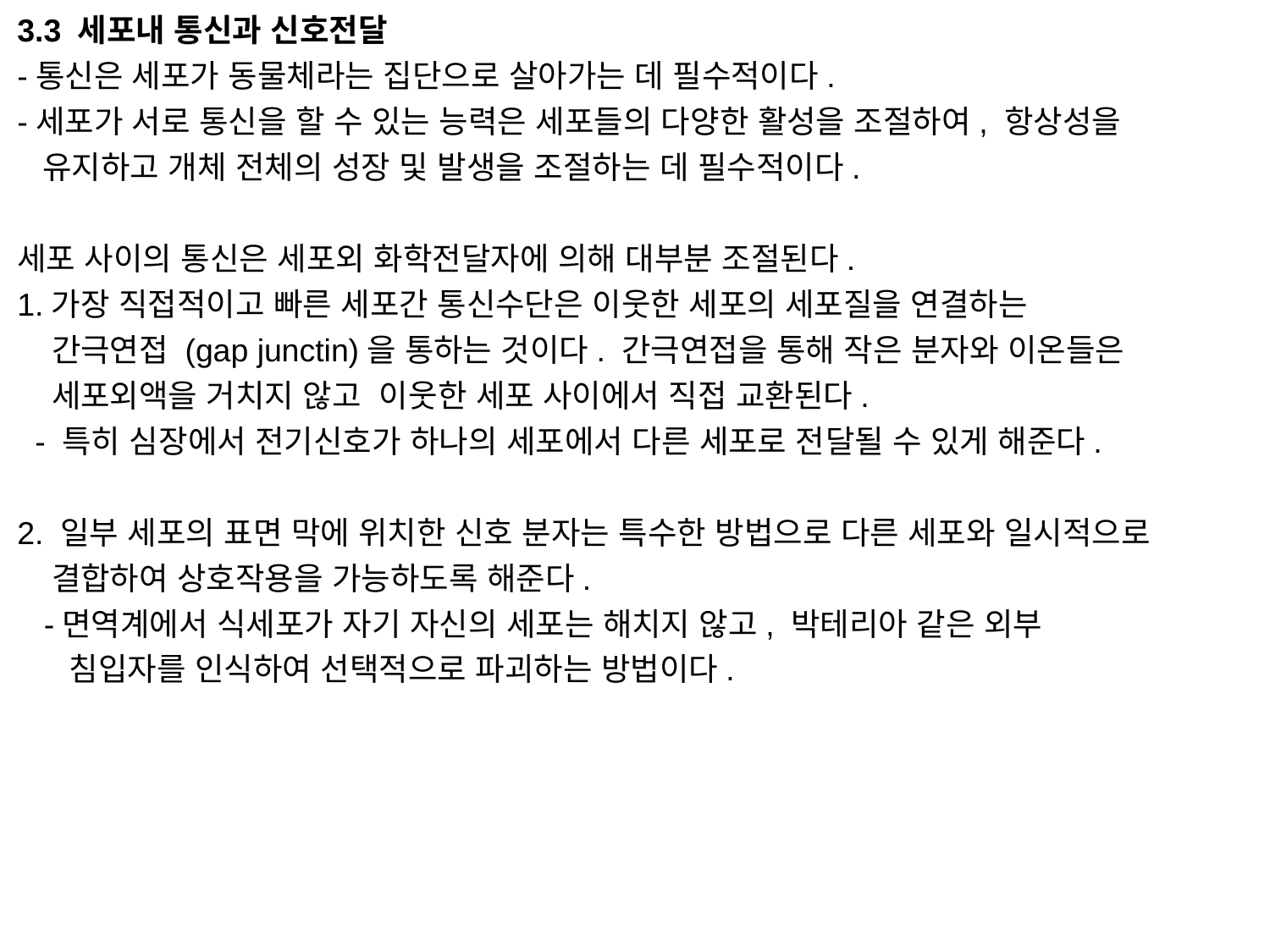

3.3 세포내 통신과 신호전달
-통신은 세포가 동물체라는 집단으로 살아가는 데 필수적이다.
-세포가 서로 통신을 할 수 있는 능력은 세포들의 다양한 활성을 조절하여, 항상성을
  유지하고 개체 전체의 성장 및 발생을 조절하는 데 필수적이다.

세포 사이의 통신은 세포외 화학전달자에 의해 대부분 조절된다.
1.가장 직접적이고 빠른 세포간 통신수단은 이웃한 세포의 세포질을 연결하는
   간극연접 (gap junctin)을 통하는 것이다. 간극연접을 통해 작은 분자와 이온들은
   세포외액을 거치지 않고  이웃한 세포 사이에서 직접 교환된다.
  - 특히 심장에서 전기신호가 하나의 세포에서 다른 세포로 전달될 수 있게 해준다.

2. 일부 세포의 표면 막에 위치한 신호 분자는 특수한 방법으로 다른 세포와 일시적으로
   결합하여 상호작용을 가능하도록 해준다.
   -면역계에서 식세포가 자기 자신의 세포는 해치지 않고, 박테리아 같은 외부
     침입자를 인식하여 선택적으로 파괴하는 방법이다.